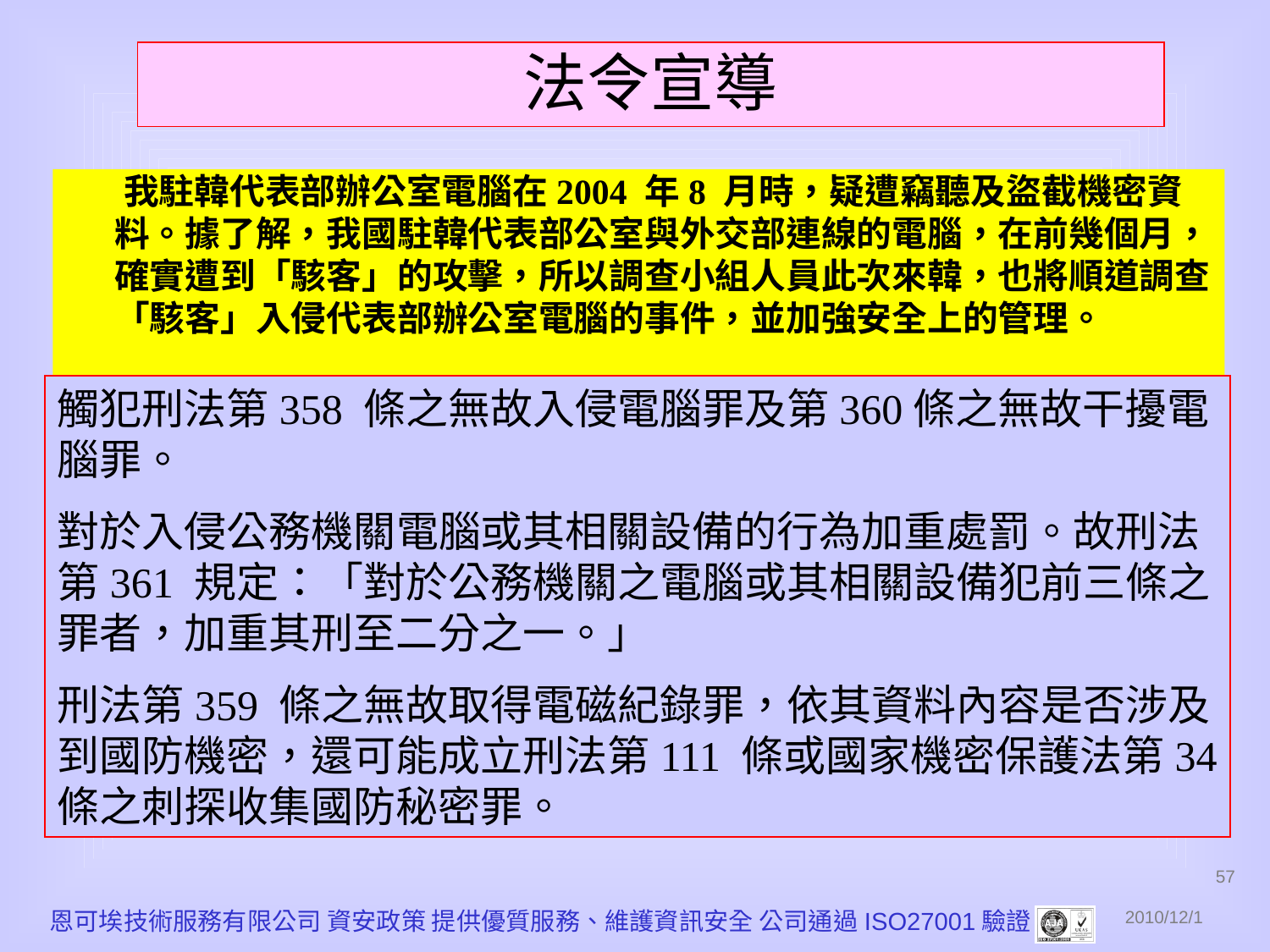

# 法令宣導
　　我駐韓代表部辦公室電腦在2004 年8 月時，疑遭竊聽及盜截機密資料。據了解，我國駐韓代表部公室與外交部連線的電腦，在前幾個月，確實遭到「駭客」的攻擊，所以調查小組人員此次來韓，也將順道調查「駭客」入侵代表部辦公室電腦的事件，並加強安全上的管理。
觸犯刑法第358 條之無故入侵電腦罪及第360條之無故干擾電腦罪。
對於入侵公務機關電腦或其相關設備的行為加重處罰。故刑法第361 規定：「對於公務機關之電腦或其相關設備犯前三條之罪者，加重其刑至二分之一。」
刑法第359 條之無故取得電磁紀錄罪，依其資料內容是否涉及到國防機密，還可能成立刑法第111 條或國家機密保護法第34 條之刺探收集國防秘密罪。
57
恩可埃技術服務有限公司 資安政策 提供優質服務、維護資訊安全 公司通過ISO27001驗證
2010/12/1